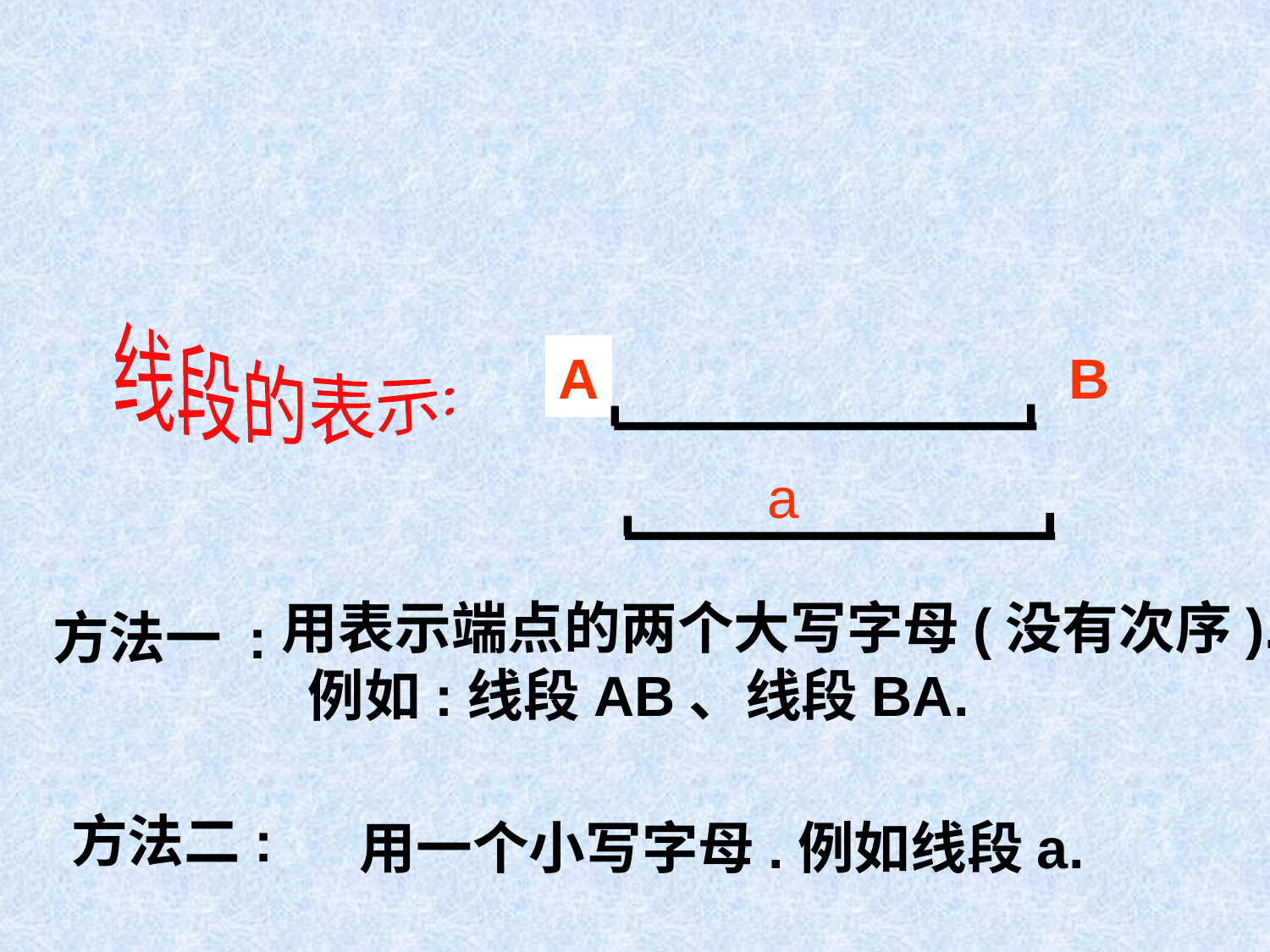

线段的表示:
A
B

a

用表示端点的两个大写字母(没有次序).
 例如:线段AB、线段BA.
方法一 :
方法二:
 用一个小写字母.例如线段a.